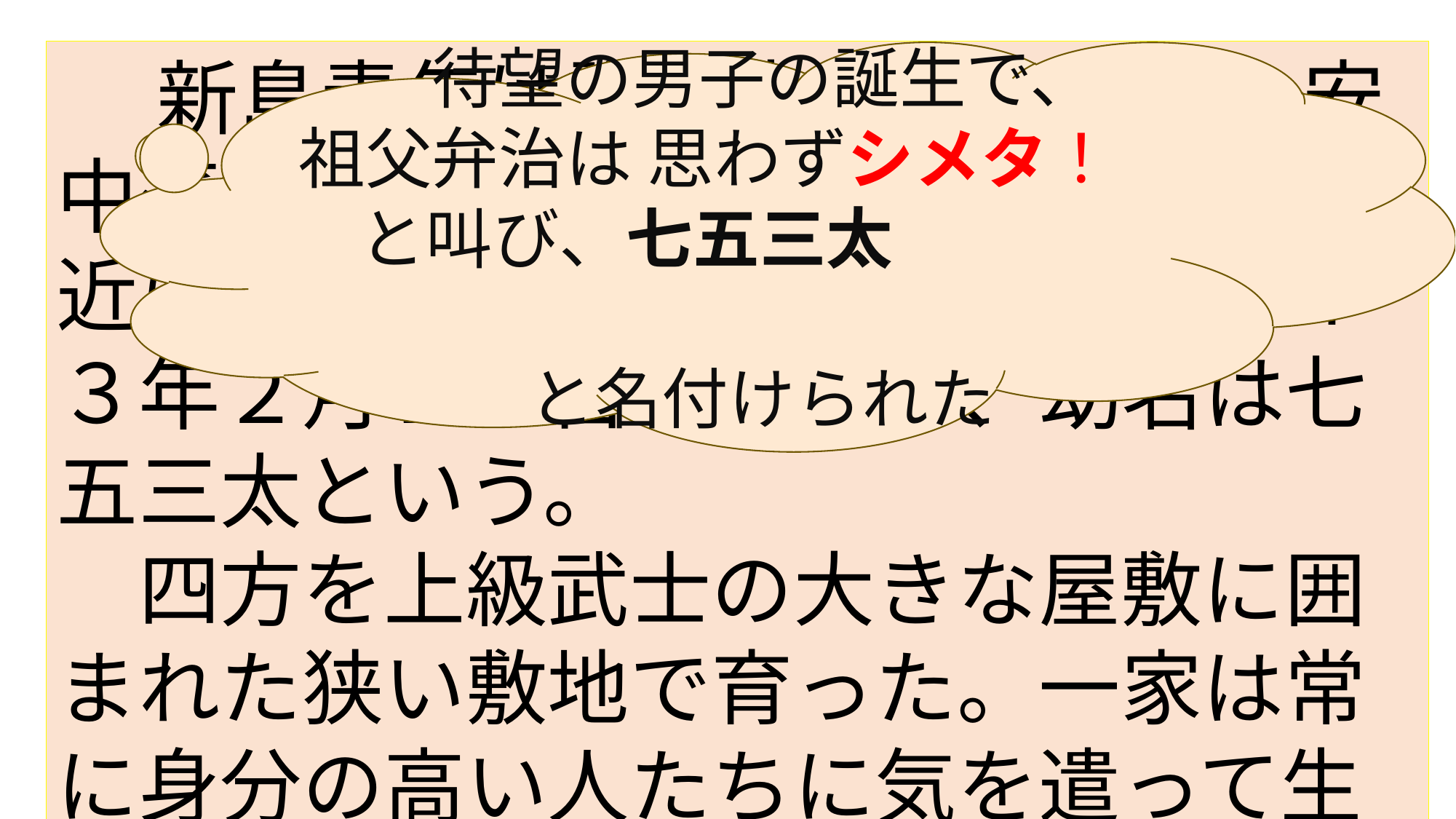

新島青年は譜代大名家、江戸の安中藩邸、現在の神田錦町学士会館付近に下級武士の子どもとして１８４３年２月１２日に生まれ、幼名は七五三太という。
　四方を上級武士の大きな屋敷に囲まれた狭い敷地で育った。一家は常に身分の高い人たちに気を遣って生活していた。
　　待望の男子の誕生で、
祖父弁治は 思わずシメタ！
   と叫び、七五三太
　　　  と名付けられた